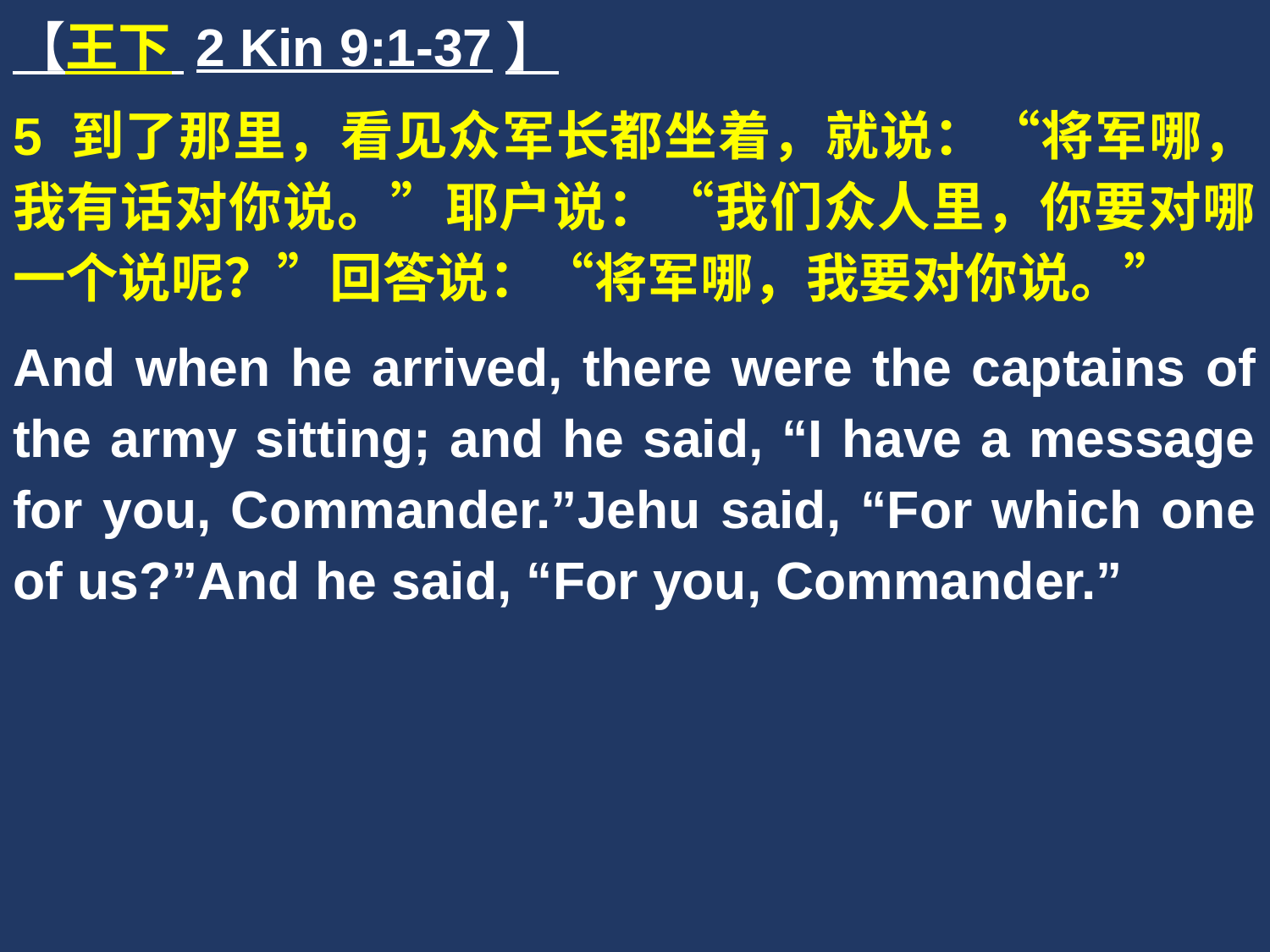

【王下 2 Kin 9:1-37】
5 到了那里，看见众军长都坐着，就说：“将军哪，我有话对你说。”耶户说：“我们众人里，你要对哪一个说呢？”回答说：“将军哪，我要对你说。”
And when he arrived, there were the captains of the army sitting; and he said, “I have a message for you, Commander.”Jehu said, “For which one of us?”And he said, “For you, Commander.”